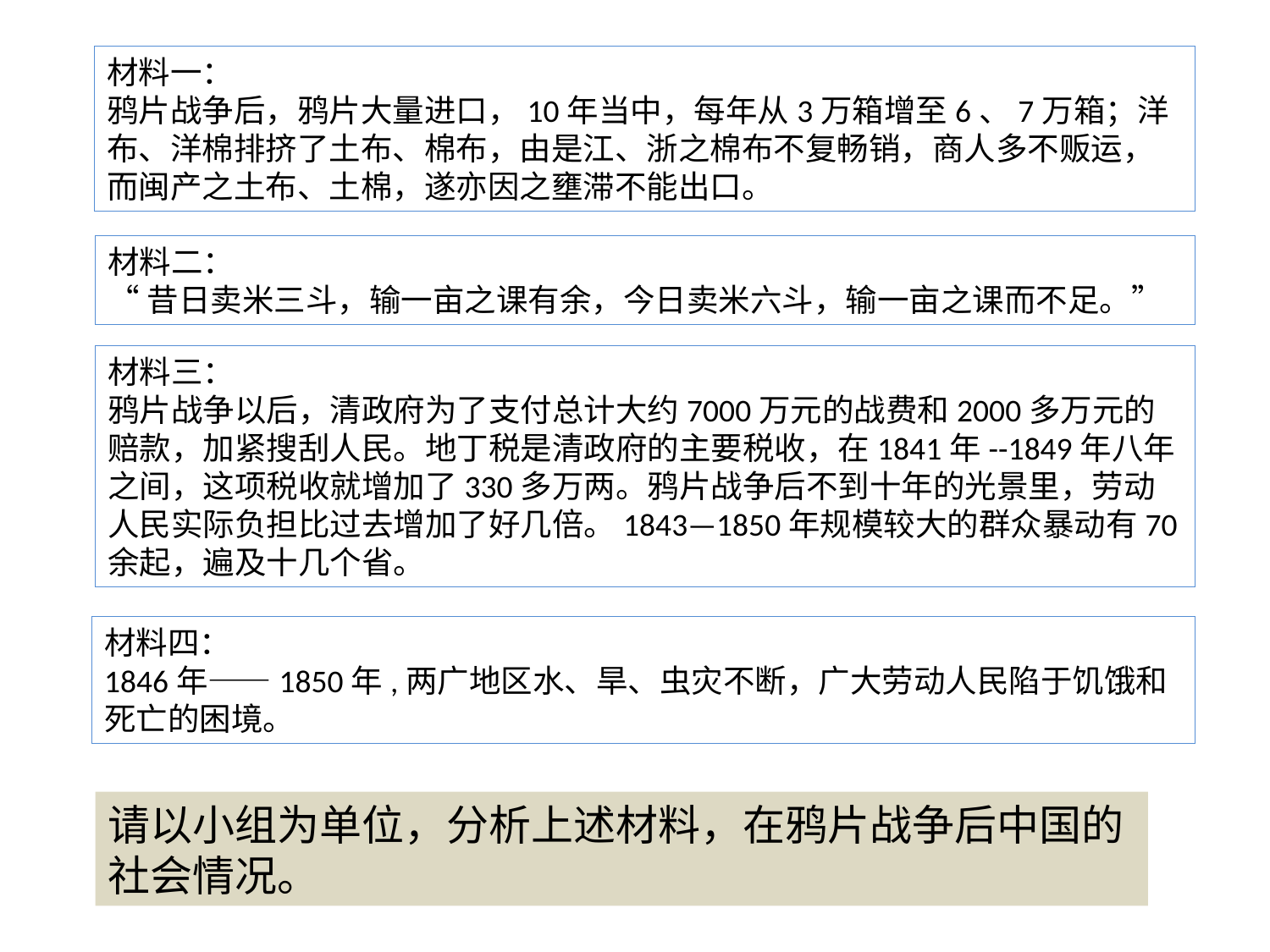

材料一：
鸦片战争后，鸦片大量进口，10年当中，每年从3万箱增至6、7万箱；洋布、洋棉排挤了土布、棉布，由是江、浙之棉布不复畅销，商人多不贩运，而闽产之土布、土棉，遂亦因之壅滞不能出口。
材料二：
“昔日卖米三斗，输一亩之课有余，今日卖米六斗，输一亩之课而不足。”
材料三：
鸦片战争以后，清政府为了支付总计大约7000万元的战费和2000多万元的赔款，加紧搜刮人民。地丁税是清政府的主要税收，在1841年--1849年八年之间，这项税收就增加了330多万两。鸦片战争后不到十年的光景里，劳动人民实际负担比过去增加了好几倍。1843—1850年规模较大的群众暴动有70余起，遍及十几个省。
材料四：
1846年——1850年,两广地区水、旱、虫灾不断，广大劳动人民陷于饥饿和死亡的困境。
请以小组为单位，分析上述材料，在鸦片战争后中国的社会情况。